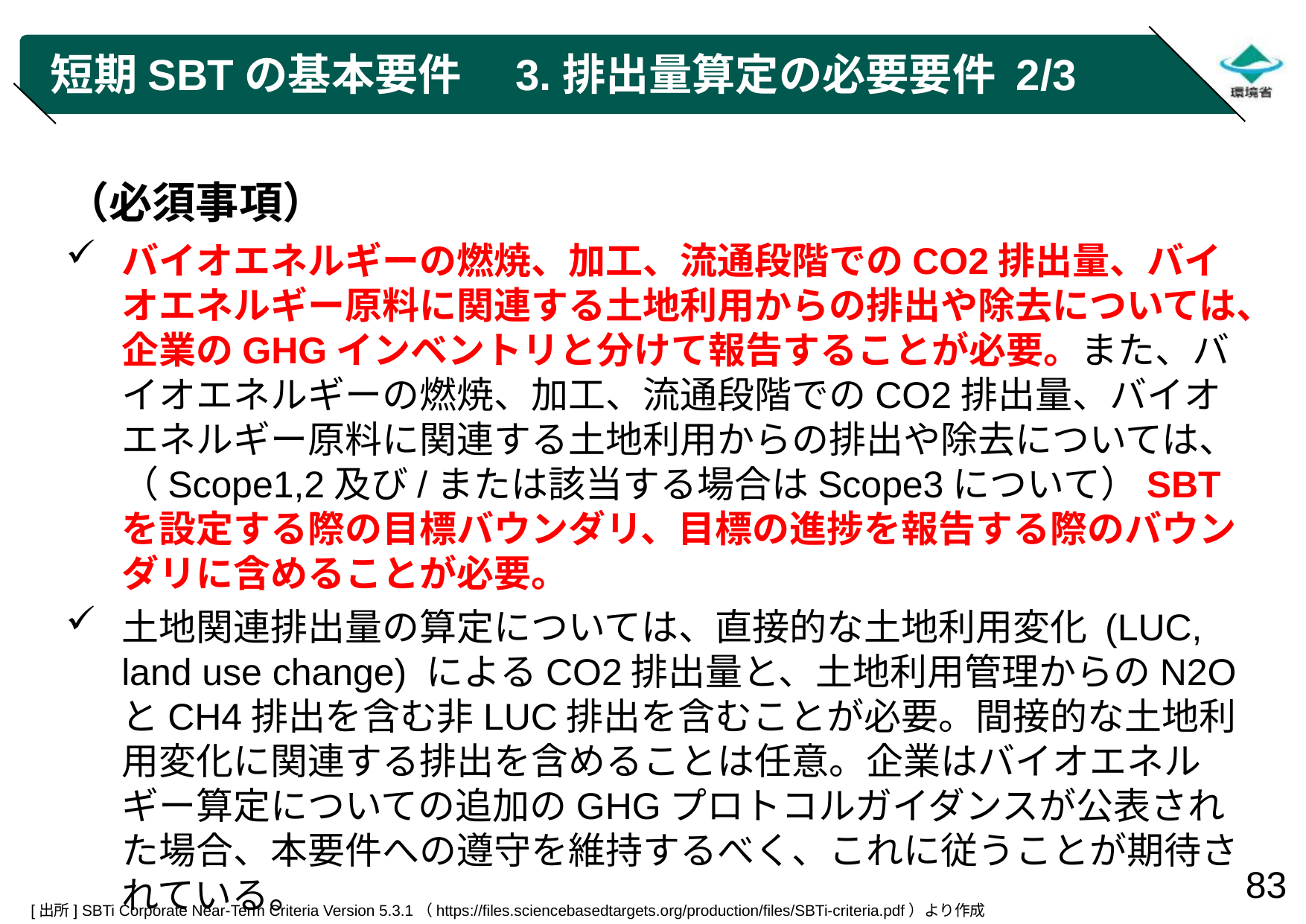

# 短期SBTの基本要件　3.排出量算定の必要要件 2/3
（必須事項）
バイオエネルギーの燃焼、加工、流通段階でのCO2排出量、バイオエネルギー原料に関連する土地利用からの排出や除去については、企業のGHGインベントリと分けて報告することが必要。また、バイオエネルギーの燃焼、加工、流通段階でのCO2排出量、バイオエネルギー原料に関連する土地利用からの排出や除去については、（Scope1,2及び/または該当する場合はScope3について）SBTを設定する際の目標バウンダリ、目標の進捗を報告する際のバウンダリに含めることが必要。
土地関連排出量の算定については、直接的な土地利用変化 (LUC, land use change) によるCO2排出量と、土地利用管理からのN2OとCH4排出を含む非LUC排出を含むことが必要。間接的な土地利用変化に関連する排出を含めることは任意。企業はバイオエネルギー算定についての追加のGHGプロトコルガイダンスが公表された場合、本要件への遵守を維持するべく、これに従うことが期待されている。
[出所] SBTi Corporate Near-Term Criteria Version 5.3.1（https://files.sciencebasedtargets.org/production/files/SBTi-criteria.pdf）より作成